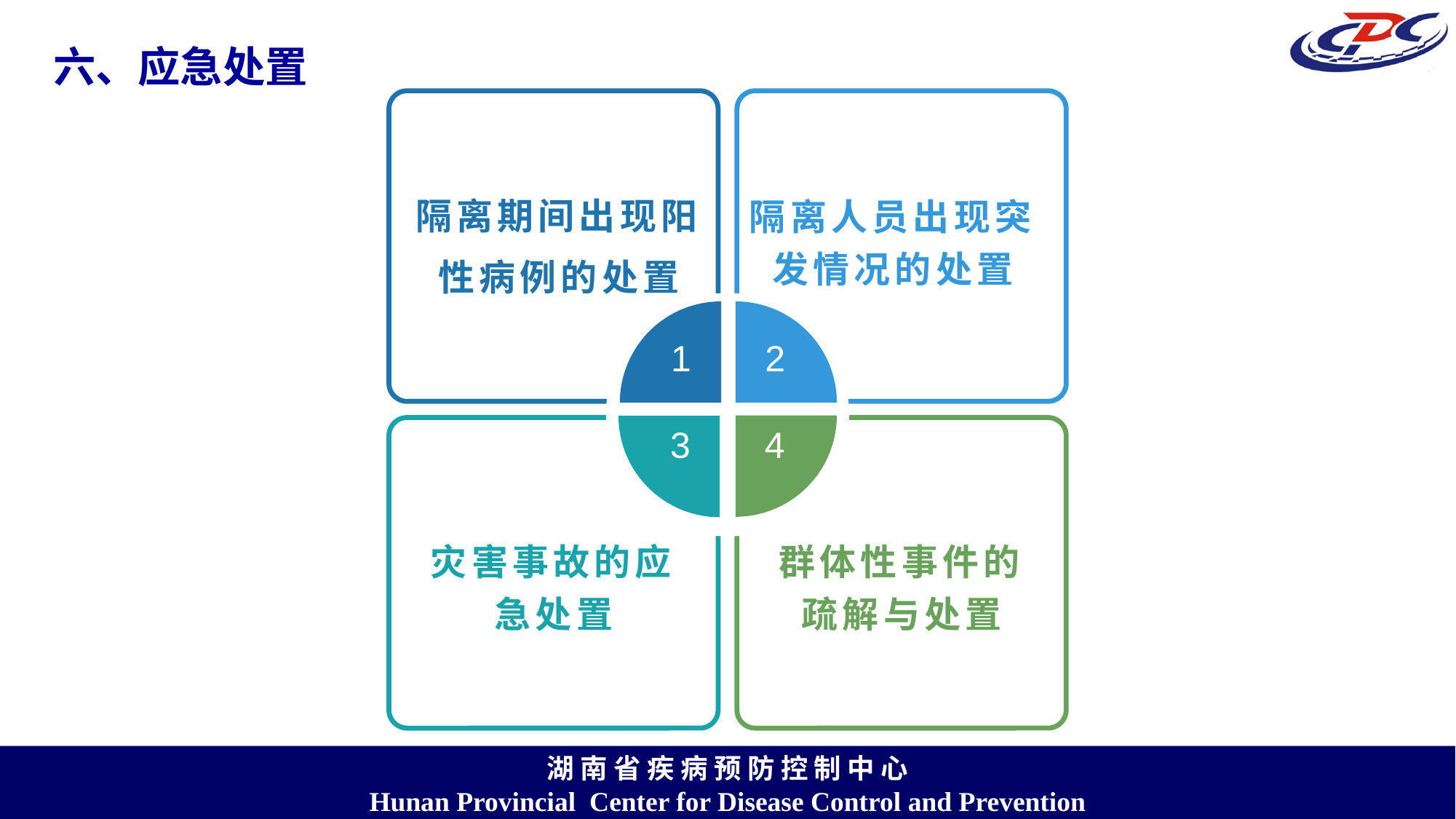

# 六、应急处置

隔离期间出现阳性病例的处置
隔离人员出现突发情况的处置

1
2
3
4

灾害事故的应急处置
群体性事件的疏解与处置